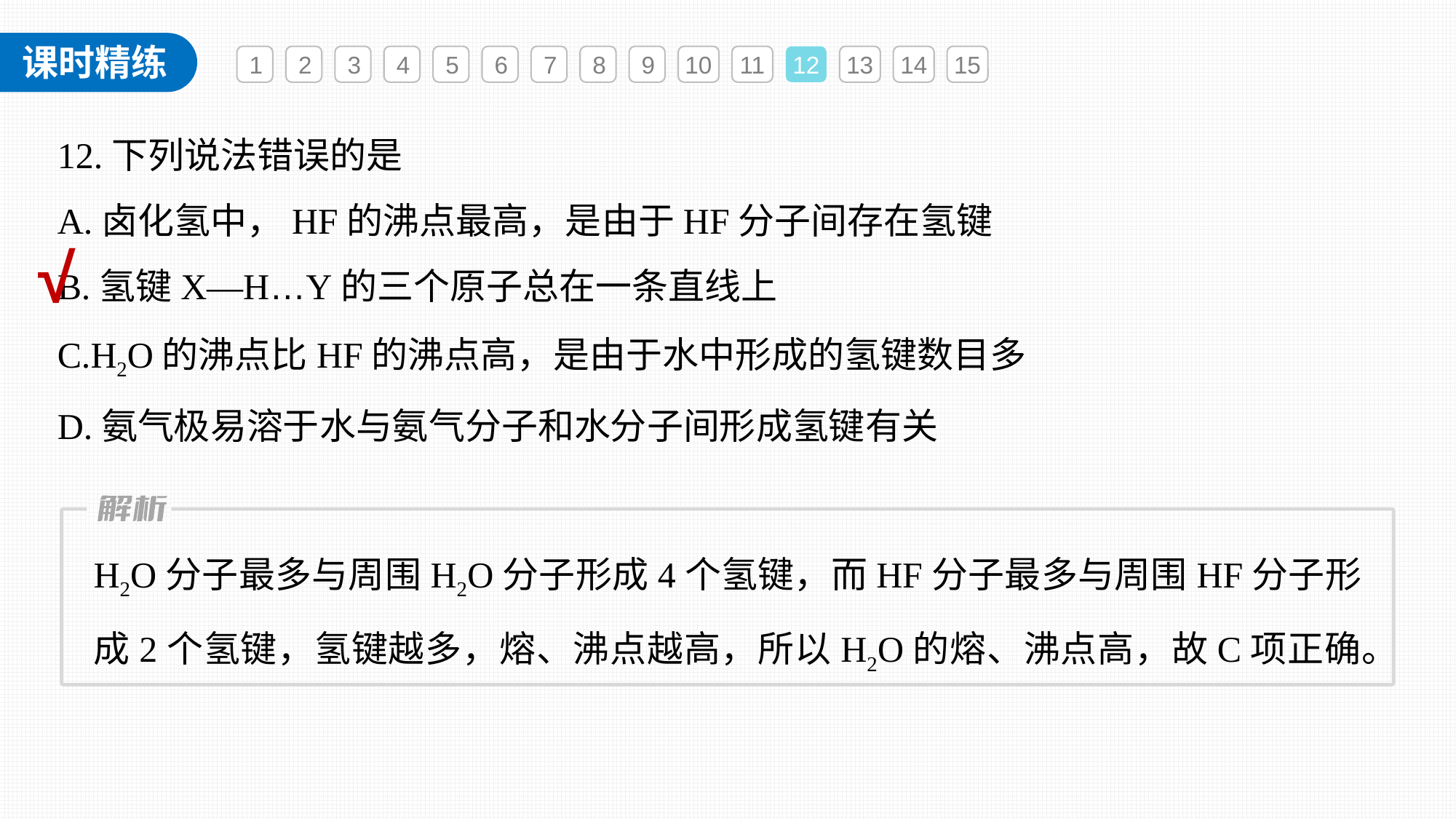

1
2
3
4
5
6
7
8
9
10
11
12
13
14
15
12.下列说法错误的是
A.卤化氢中，HF的沸点最高，是由于HF分子间存在氢键
B.氢键X—H…Y的三个原子总在一条直线上
C.H2O的沸点比HF的沸点高，是由于水中形成的氢键数目多
D.氨气极易溶于水与氨气分子和水分子间形成氢键有关
√

H2O分子最多与周围H2O分子形成4个氢键，而HF分子最多与周围HF分子形成2个氢键，氢键越多，熔、沸点越高，所以H2O的熔、沸点高，故C项正确。